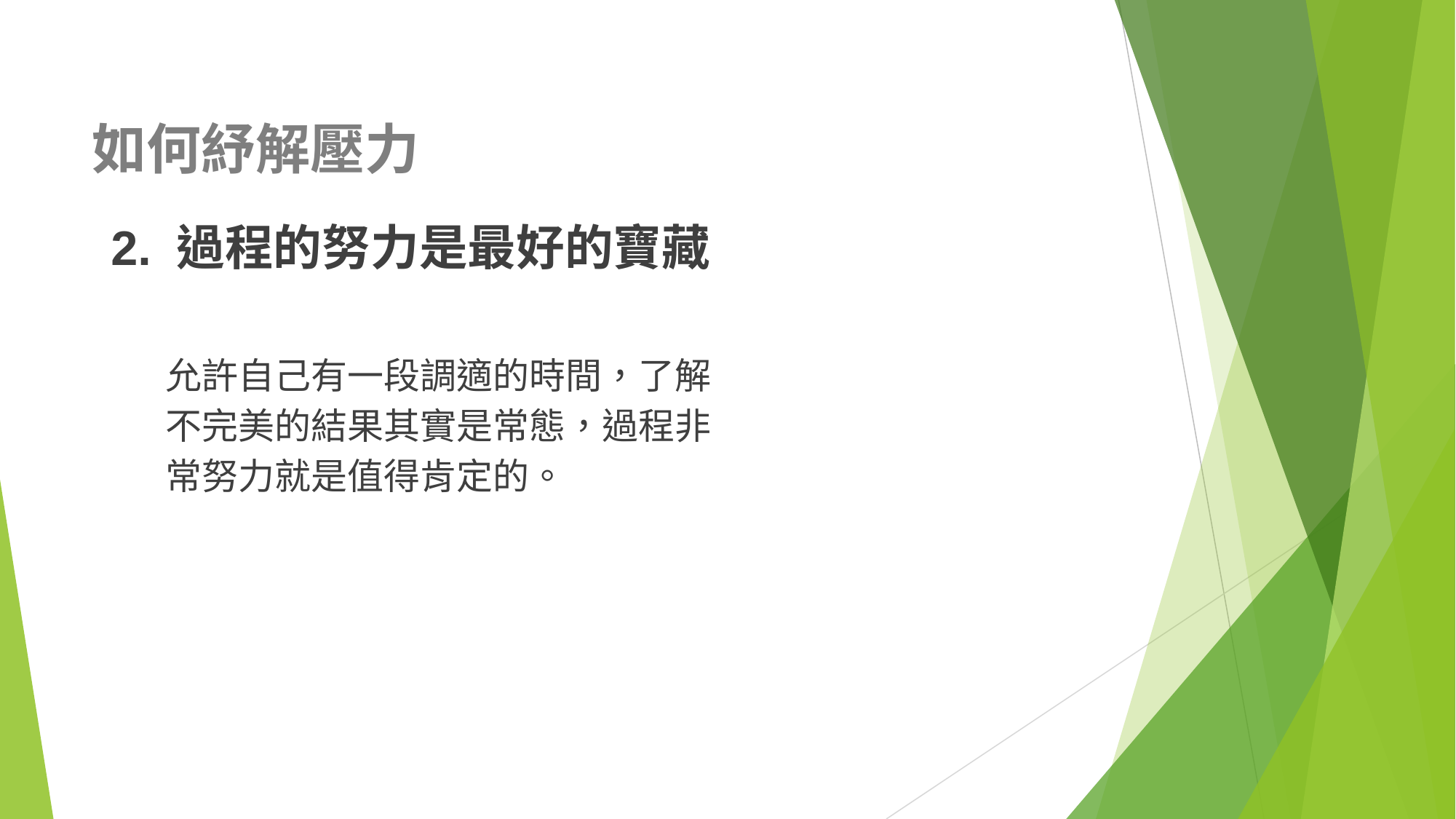

# 如何紓解壓力
2. 過程的努力是最好的寶藏

允許自己有一段調適的時間，了解不完美的結果其實是常態，過程非常努力就是值得肯定的。